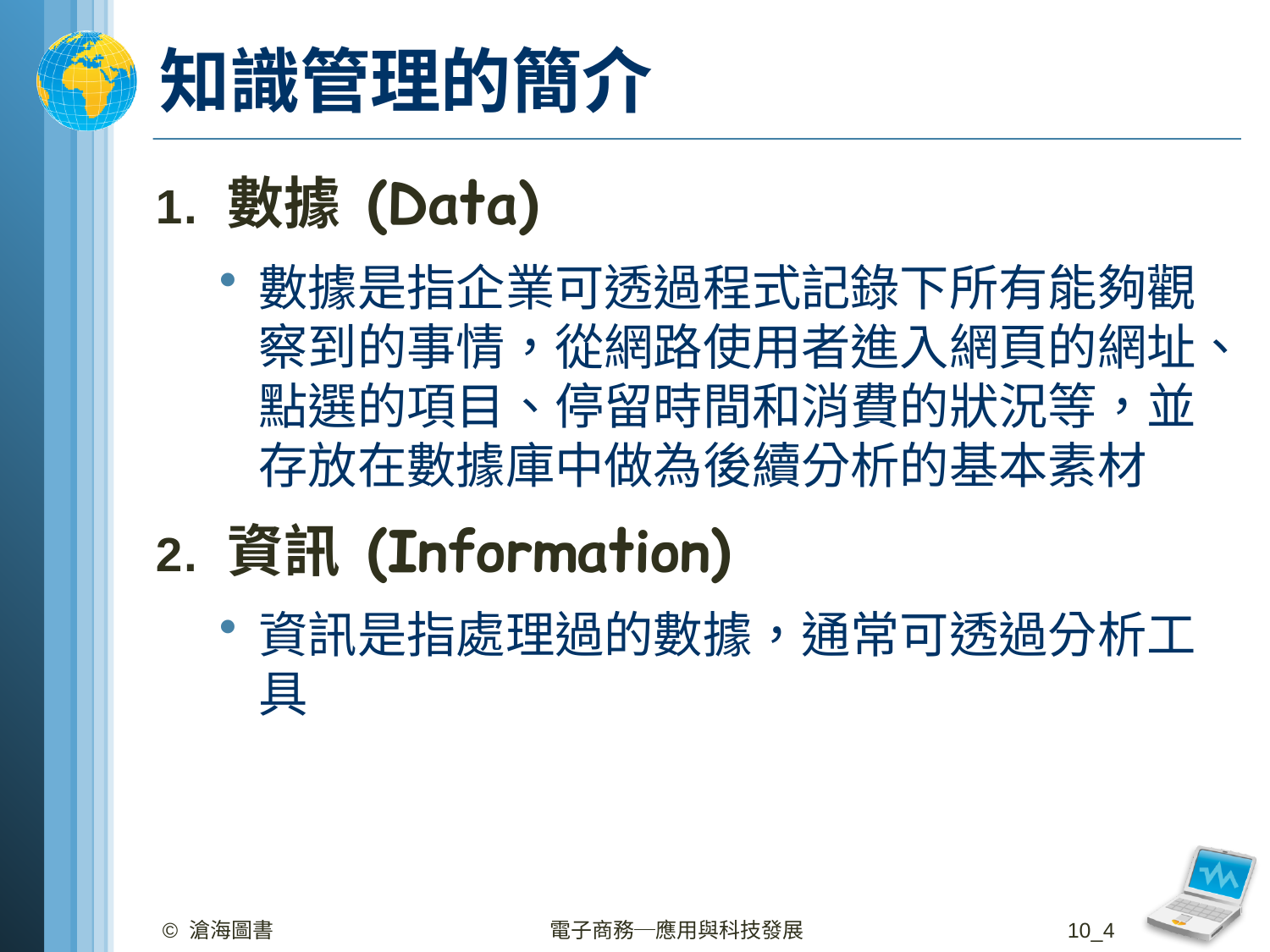

# 知識管理的簡介
數據 (Data)
數據是指企業可透過程式記錄下所有能夠觀察到的事情，從網路使用者進入網頁的網址、點選的項目、停留時間和消費的狀況等，並存放在數據庫中做為後續分析的基本素材
資訊 (Information)
資訊是指處理過的數據，通常可透過分析工具
© 滄海圖書
電子商務─應用與科技發展
10_4